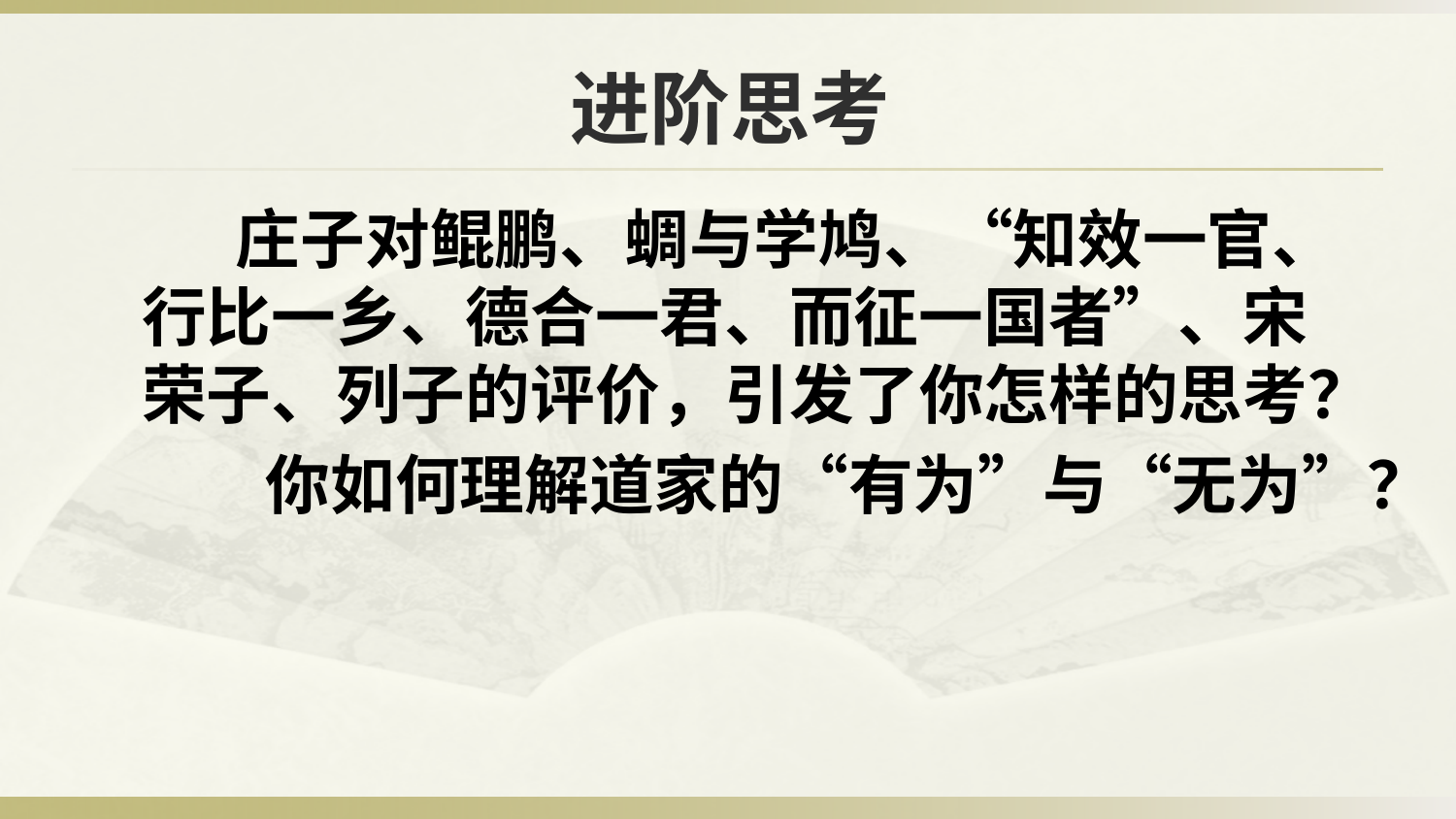

# 进阶思考
         庄子对鲲鹏、蜩与学鸠、“知效一官、行比一乡、德合一君、而征一国者”、宋荣子、列子的评价，引发了你怎样的思考？
           你如何理解道家的“有为”与“无为”？